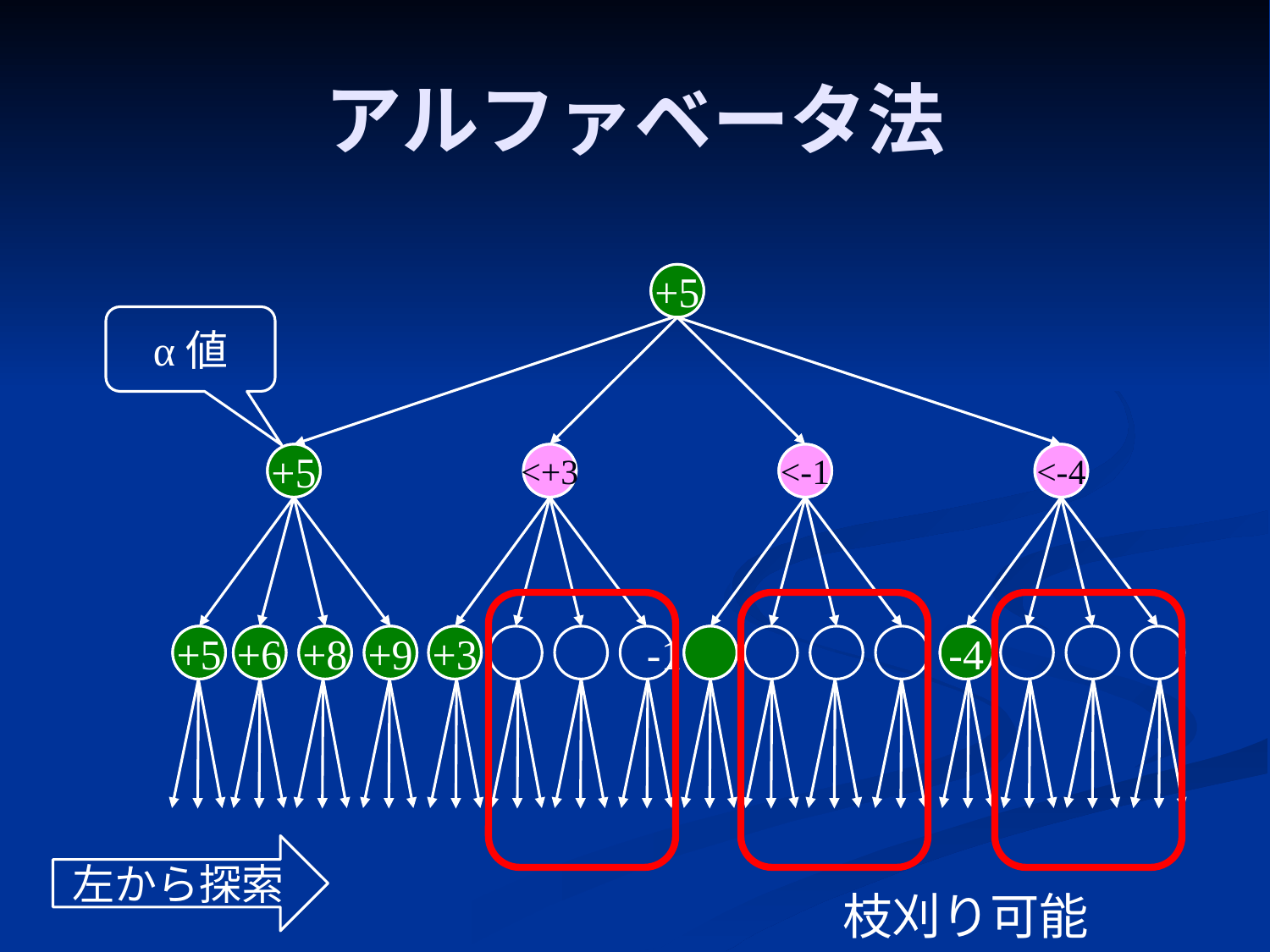

# アルファベータ法
+5

α値

+5

<+3

<-1

<-4

+3
-1
-4

+5
+6
+8
+9

左から探索
枝刈り可能